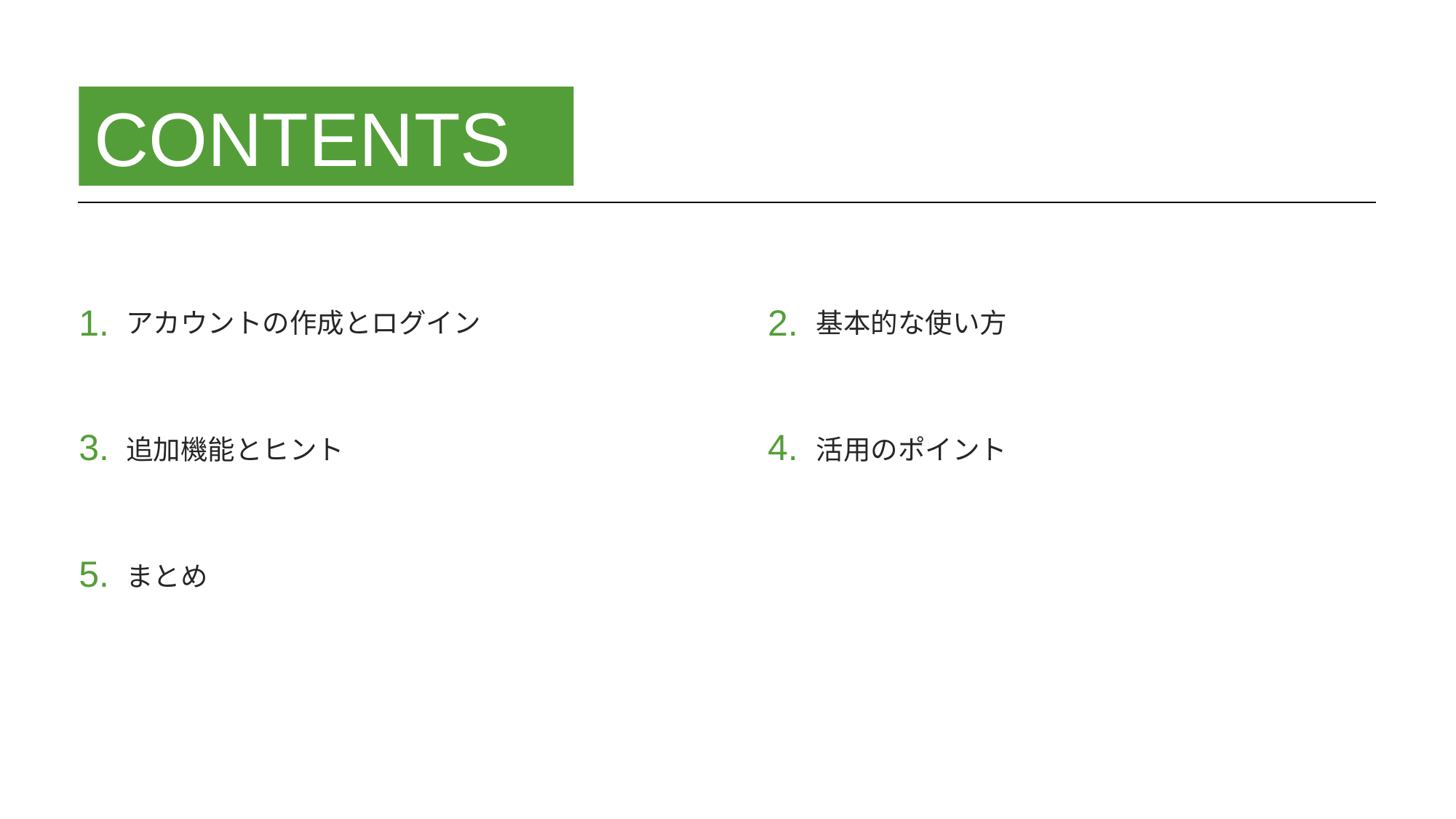

CONTENTS
1.
2.
アカウントの作成とログイン
基本的な使い方
3.
4.
追加機能とヒント
活用のポイント
5.
まとめ